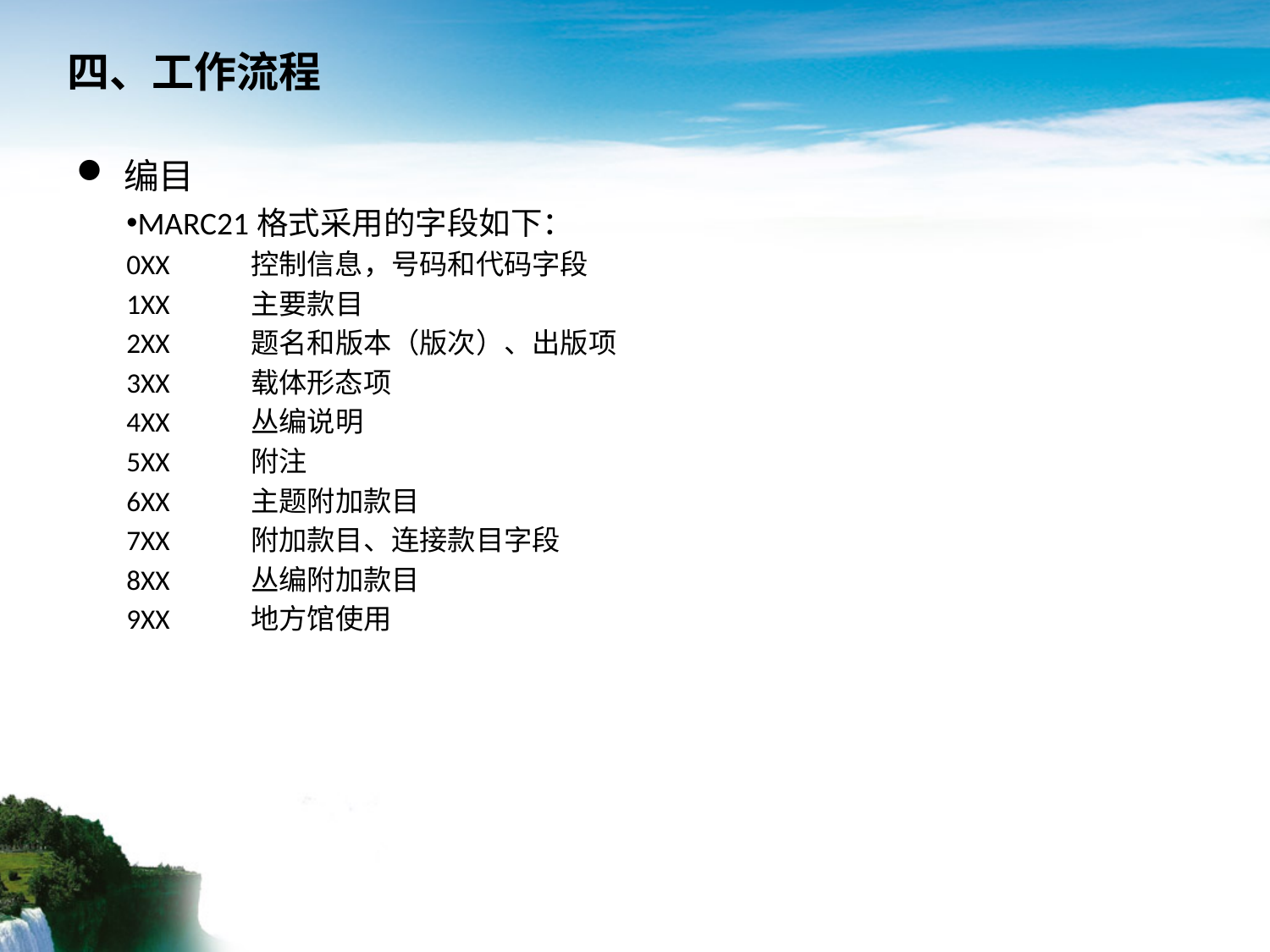

# 四、工作流程
编目
MARC21格式采用的字段如下：
0XX  	控制信息，号码和代码字段
1XX  	主要款目
2XX  	题名和版本（版次）、出版项
3XX  	载体形态项
4XX  	丛编说明
5XX  	附注
6XX  	主题附加款目
7XX 	附加款目、连接款目字段
8XX  	丛编附加款目
9XX  	地方馆使用